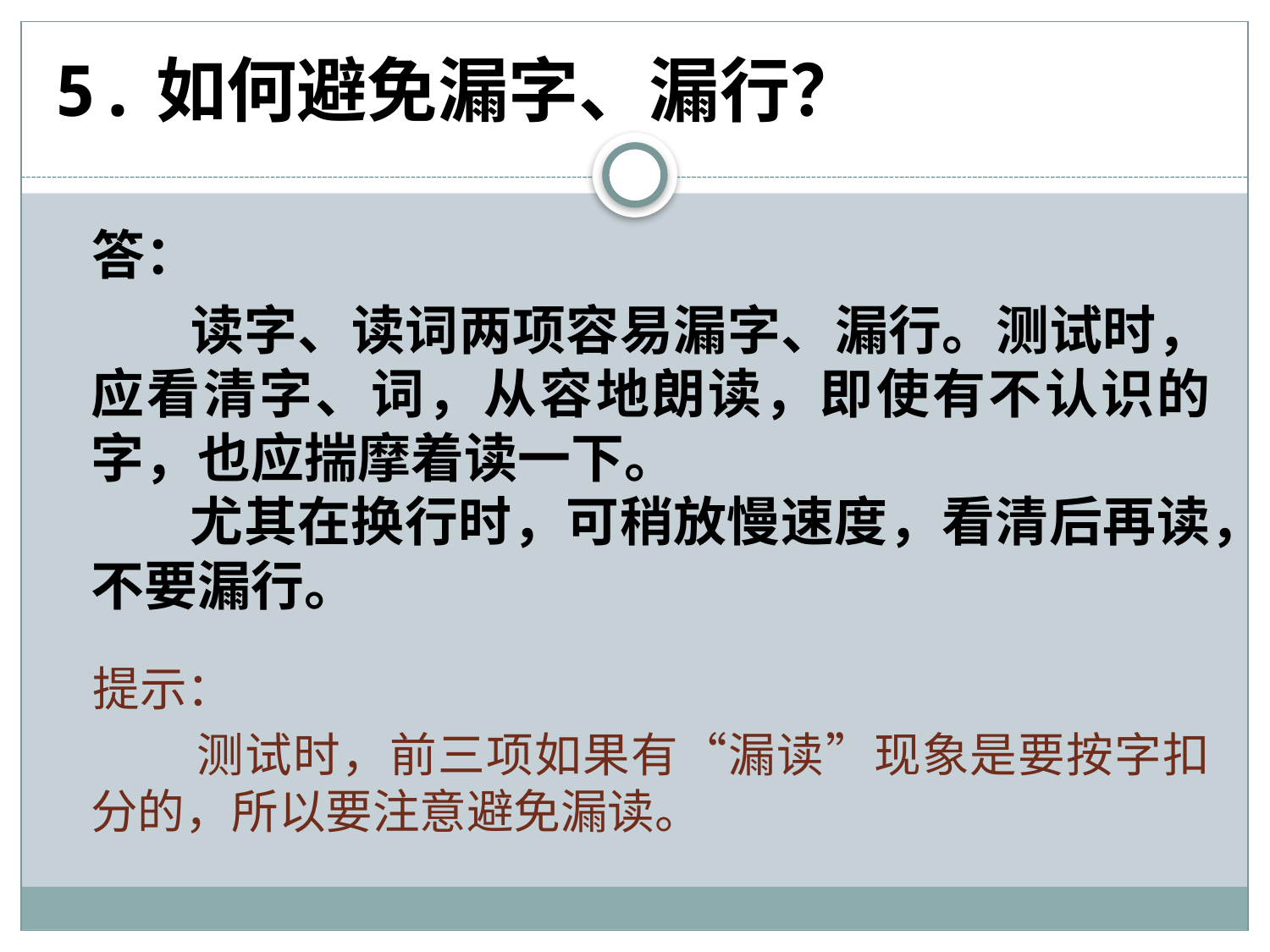

# 5.如何避免漏字、漏行？
  答：
          读字、读词两项容易漏字、漏行。测试时，应看清字、词，从容地朗读，即使有不认识的字，也应揣摩着读一下。
          尤其在换行时，可稍放慢速度，看清后再读，不要漏行。

   提示：
           测试时，前三项如果有“漏读”现象是要按字扣分的，所以要注意避免漏读。